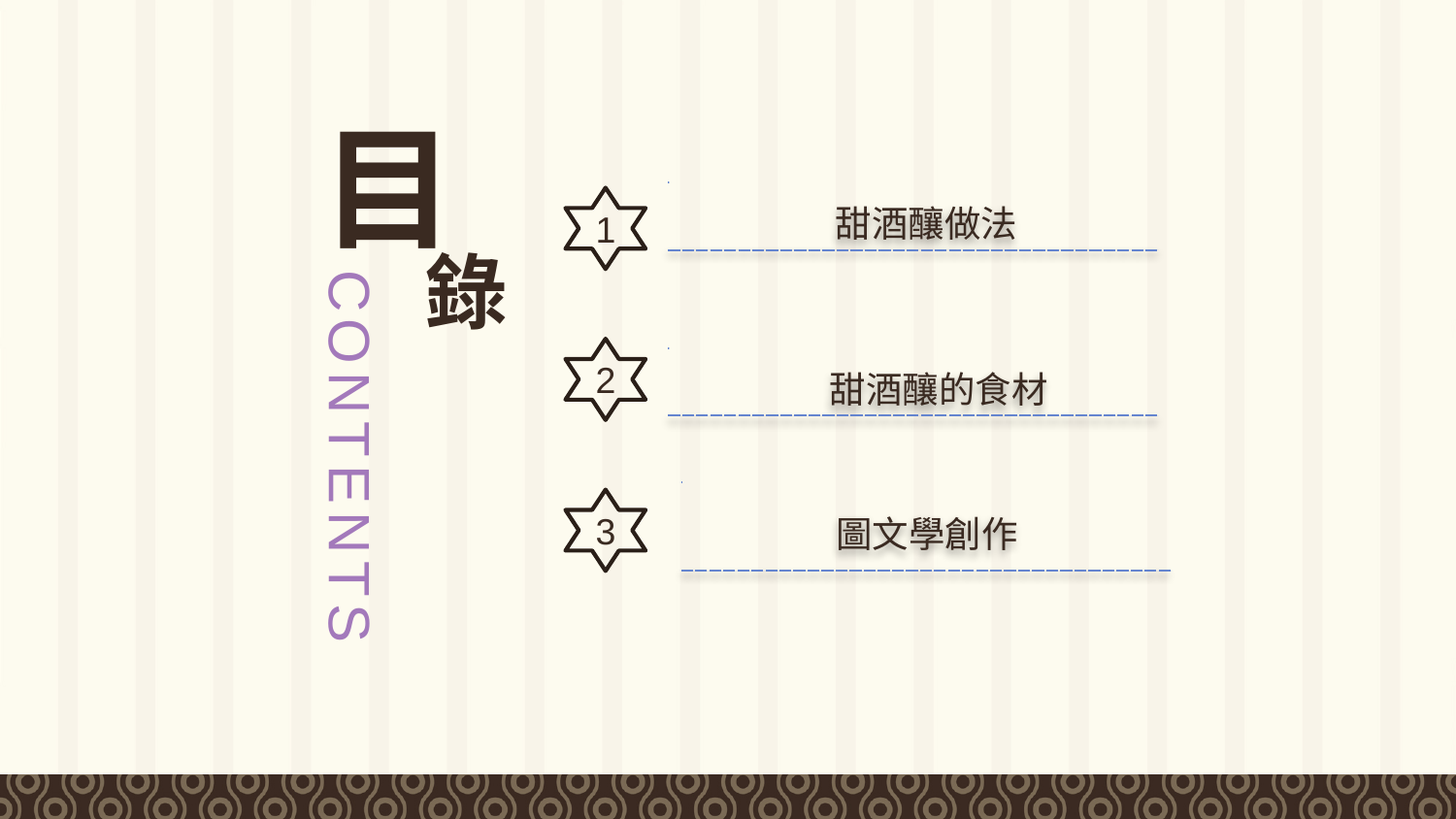

目
  甜酒釀做法
1
錄
2
     甜酒釀的食材
CONTENTS
圖文學創作
3